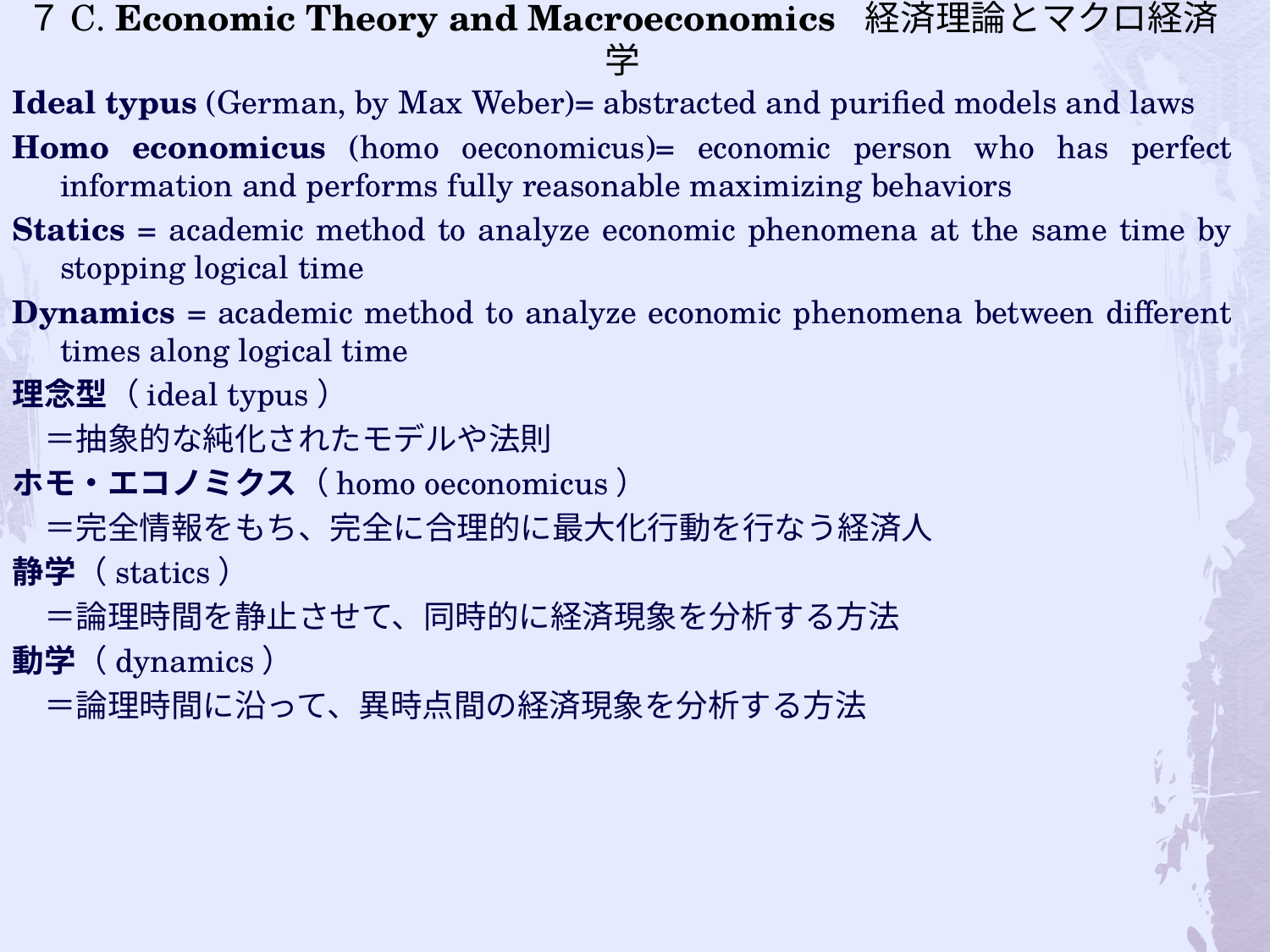

# ７C. Economic Theory and Macroeconomics  経済理論とマクロ経済学
Ideal typus (German, by Max Weber)= abstracted and purified models and laws
Homo economicus (homo oeconomicus)= economic person who has perfect information and performs fully reasonable maximizing behaviors
Statics = academic method to analyze economic phenomena at the same time by stopping logical time
Dynamics = academic method to analyze economic phenomena between different times along logical time
理念型（ideal typus）
　＝抽象的な純化されたモデルや法則
ホモ・エコノミクス（homo oeconomicus）
　＝完全情報をもち、完全に合理的に最大化行動を行なう経済人
静学（statics）
　＝論理時間を静止させて、同時的に経済現象を分析する方法
動学（dynamics）
　＝論理時間に沿って、異時点間の経済現象を分析する方法